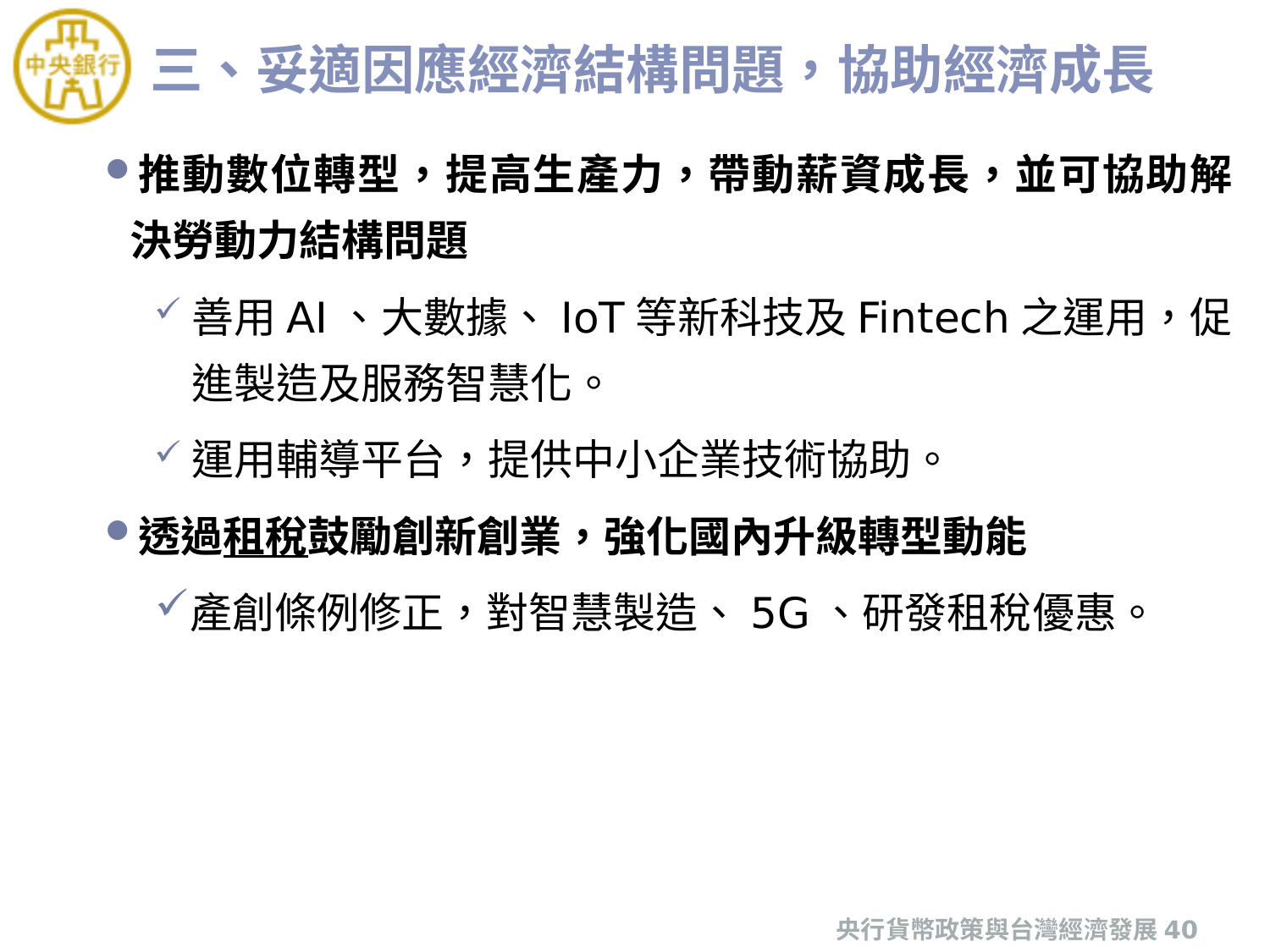

# 三、妥適因應經濟結構問題，協助經濟成長
推動數位轉型，提高生產力，帶動薪資成長，並可協助解決勞動力結構問題
善用AI、大數據、IoT等新科技及Fintech之運用，促進製造及服務智慧化。
運用輔導平台，提供中小企業技術協助。
透過租稅鼓勵創新創業，強化國內升級轉型動能
產創條例修正，對智慧製造、5G、研發租稅優惠。

央行貨幣政策與台灣經濟發展
40